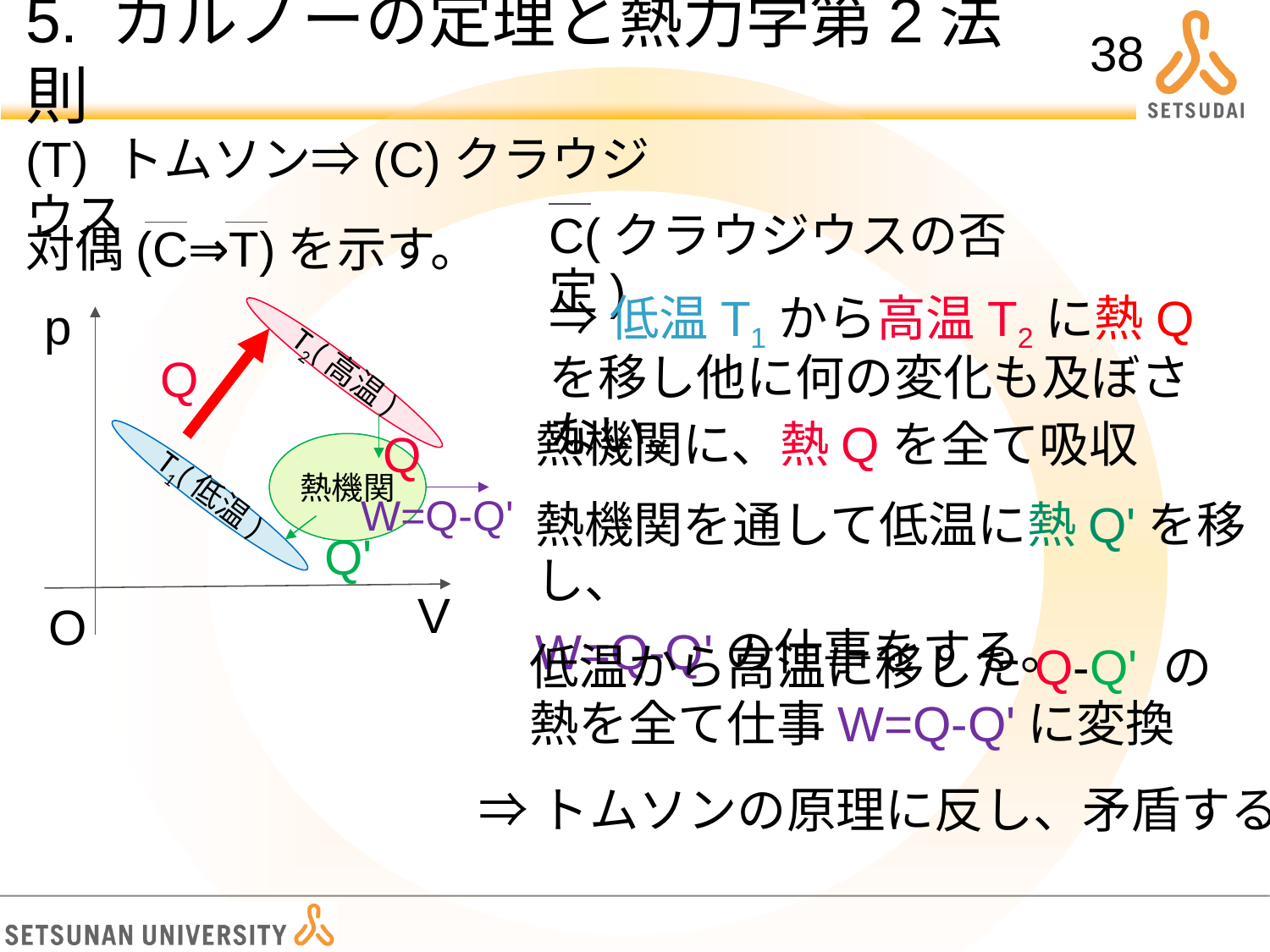

# 5. カルノーの定理と熱力学第2法則
38
(T) トムソン⇒(C)クラウジウス
C(クラウジウスの否定)
対偶(C⇒T)を示す。
⇒低温T1から高温T2に熱Qを移し他に何の変化も及ぼさない。
p
Q
T2(高温)
熱機関に、熱Qを全て吸収
Q
熱機関
T1(低温)
W=Q-Q'
熱機関を通して低温に熱Q'を移し、
W=Q-Q'の仕事をする。
Q'
V
O
低温から高温に移したQ-Q' の熱を全て仕事W=Q-Q'に変換
⇒トムソンの原理に反し、矛盾する。